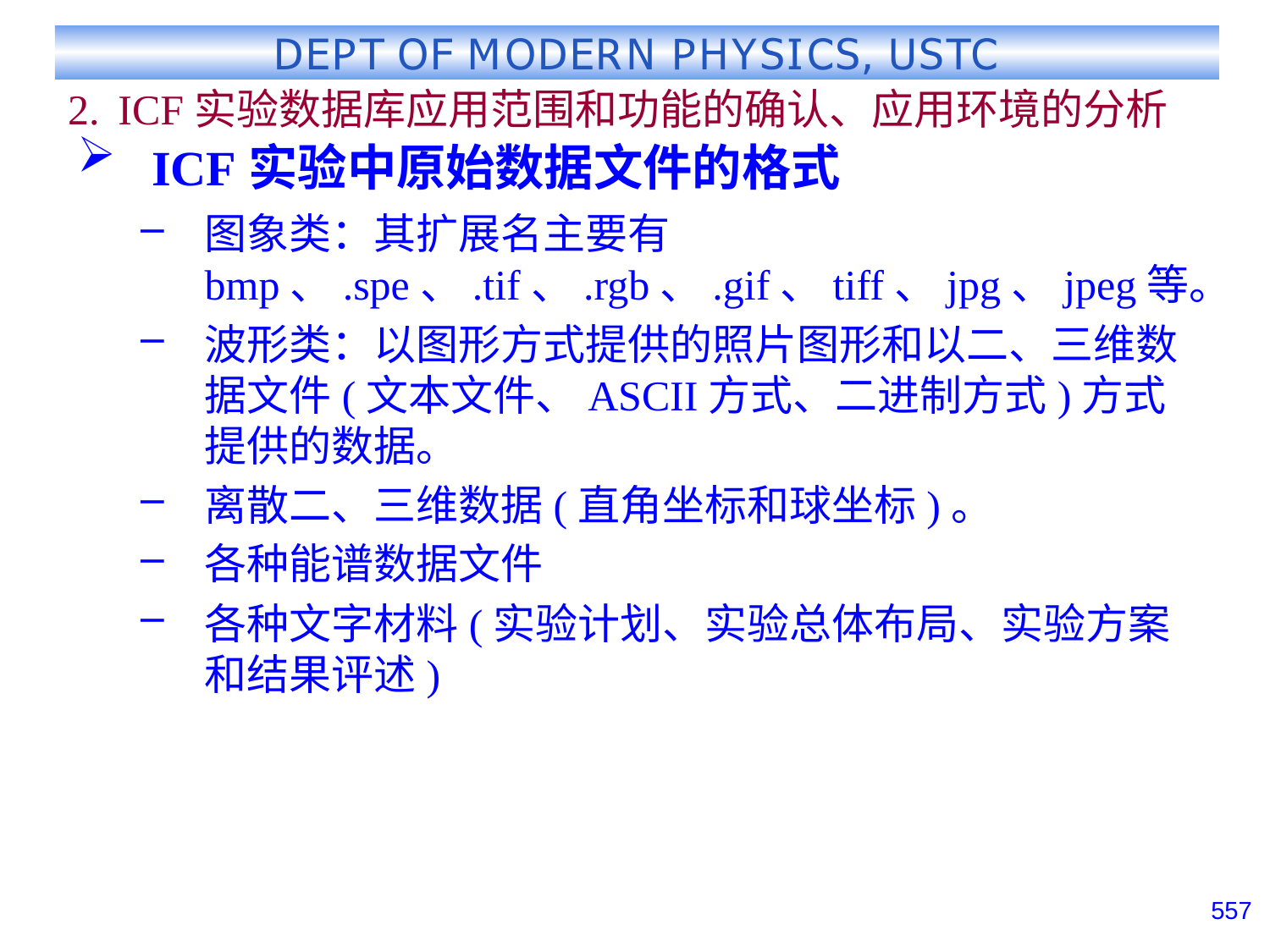

# ICF实验数据库应用范围和功能的确认、应用环境的分析
ICF实验中原始数据文件的格式
图象类：其扩展名主要有bmp、.spe、.tif、.rgb、.gif、tiff、jpg、jpeg等。
波形类：以图形方式提供的照片图形和以二、三维数据文件(文本文件、ASCII方式、二进制方式)方式提供的数据。
离散二、三维数据(直角坐标和球坐标)。
各种能谱数据文件
各种文字材料(实验计划、实验总体布局、实验方案和结果评述)